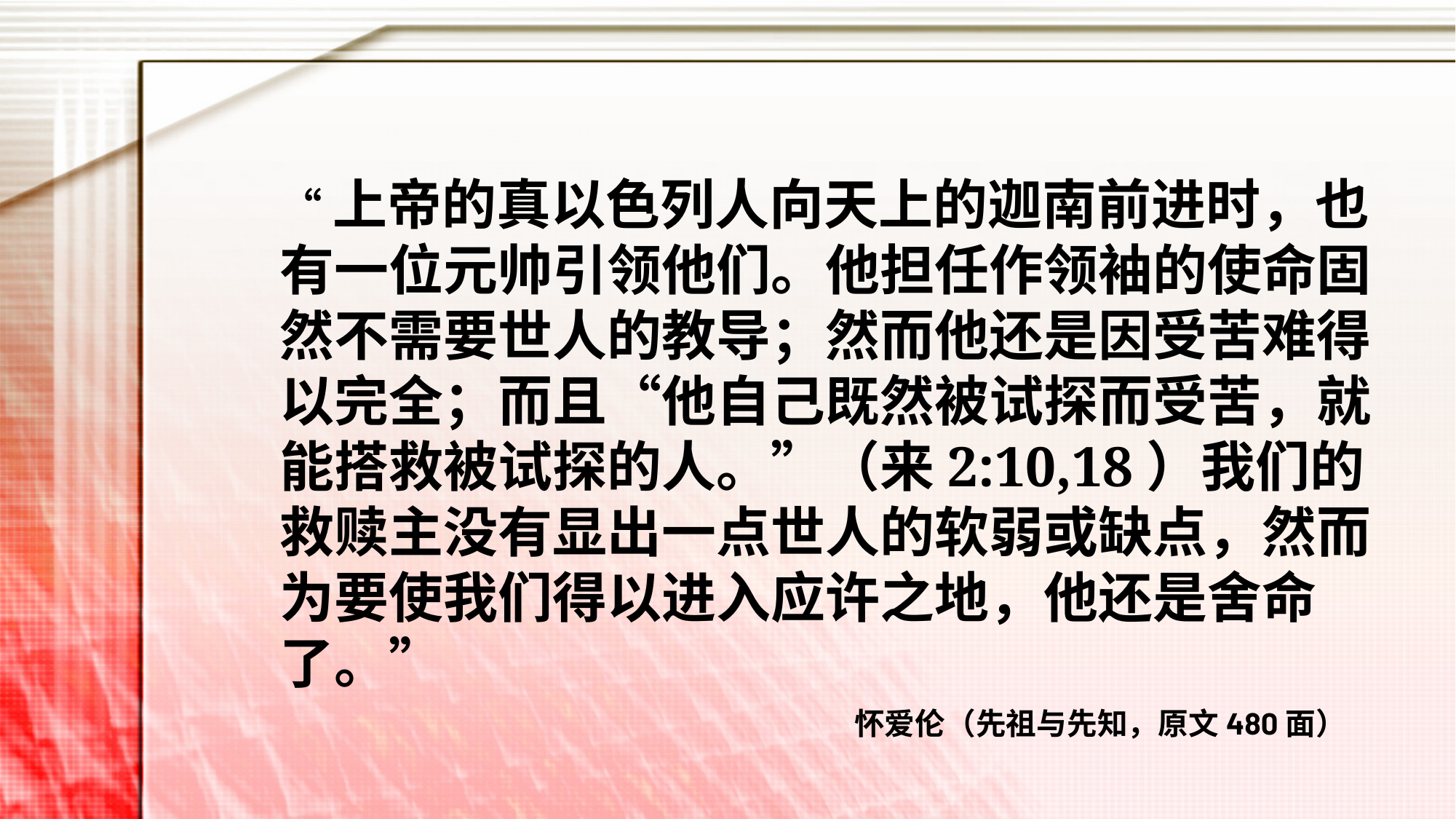

“上帝的真以色列人向天上的迦南前进时，也有一位元帅引领他们。他担任作领袖的使命固然不需要世人的教导；然而他还是因受苦难得以完全；而且“他自己既然被试探而受苦，就能搭救被试探的人。”（来2:10,18）我们的救赎主没有显出一点世人的软弱或缺点，然而为要使我们得以进入应许之地，他还是舍命了。”
怀爱伦（先祖与先知，原文480面）